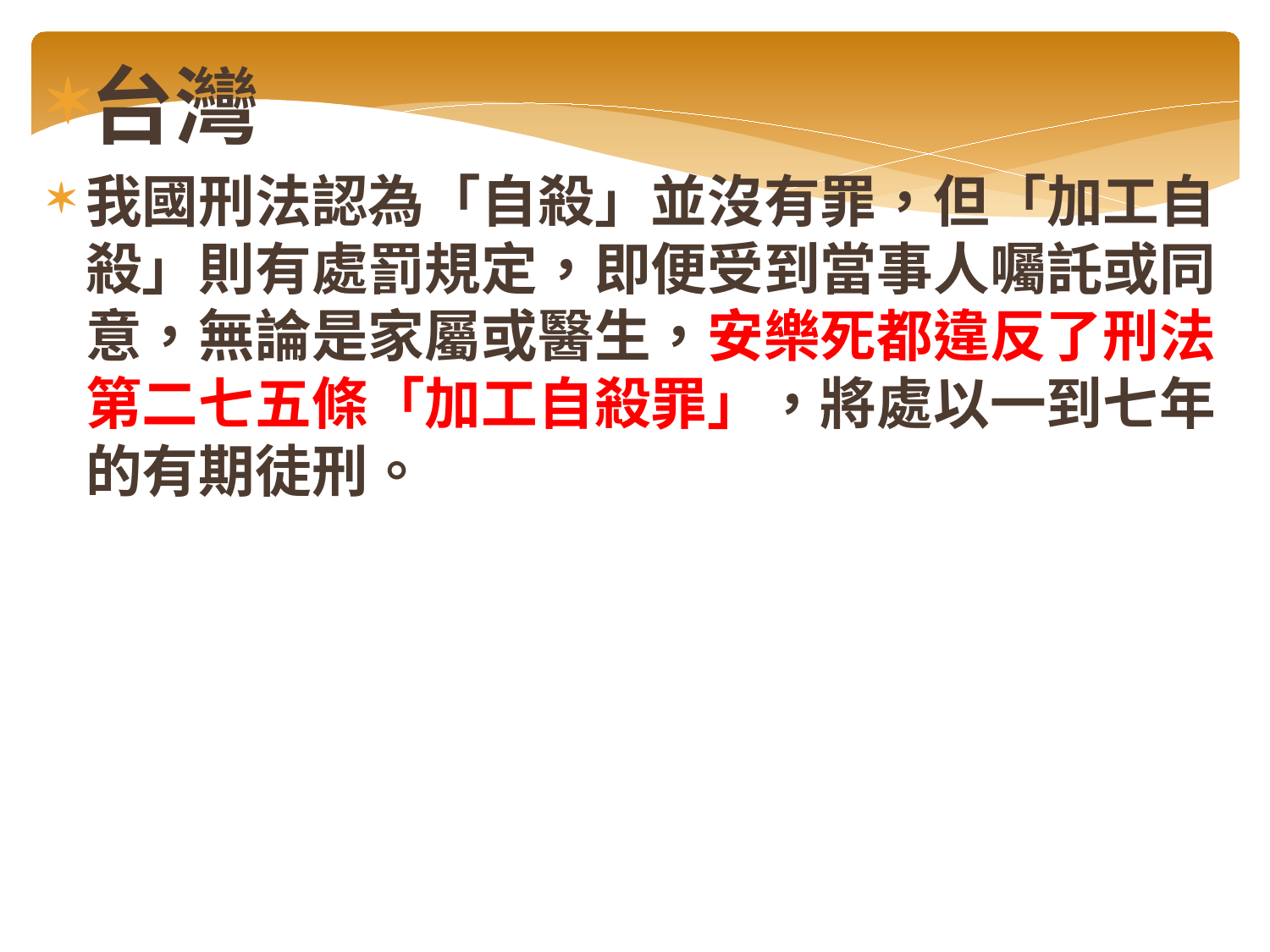

台灣
我國刑法認為「自殺」並沒有罪，但「加工自殺」則有處罰規定，即便受到當事人囑託或同意，無論是家屬或醫生，安樂死都違反了刑法第二七五條「加工自殺罪」，將處以一到七年的有期徒刑。